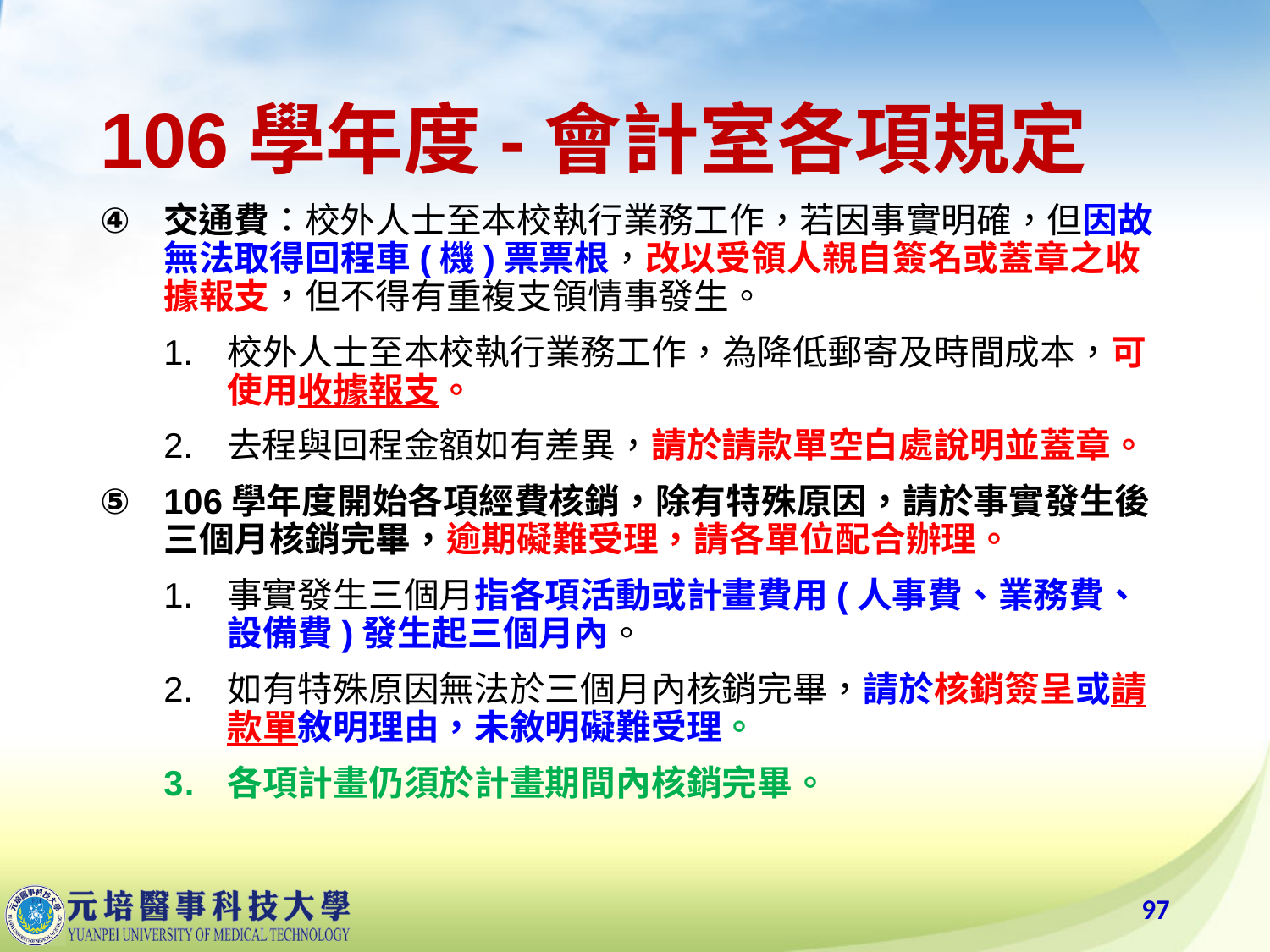

# 106學年度-會計室各項規定
交通費：校外人士至本校執行業務工作，若因事實明確，但因故無法取得回程車(機)票票根，改以受領人親自簽名或蓋章之收據報支，但不得有重複支領情事發生。
校外人士至本校執行業務工作，為降低郵寄及時間成本，可使用收據報支。
去程與回程金額如有差異，請於請款單空白處說明並蓋章。
106學年度開始各項經費核銷，除有特殊原因，請於事實發生後三個月核銷完畢，逾期礙難受理，請各單位配合辦理。
事實發生三個月指各項活動或計畫費用(人事費、業務費、設備費)發生起三個月內。
如有特殊原因無法於三個月內核銷完畢，請於核銷簽呈或請款單敘明理由，未敘明礙難受理。
各項計畫仍須於計畫期間內核銷完畢。

97